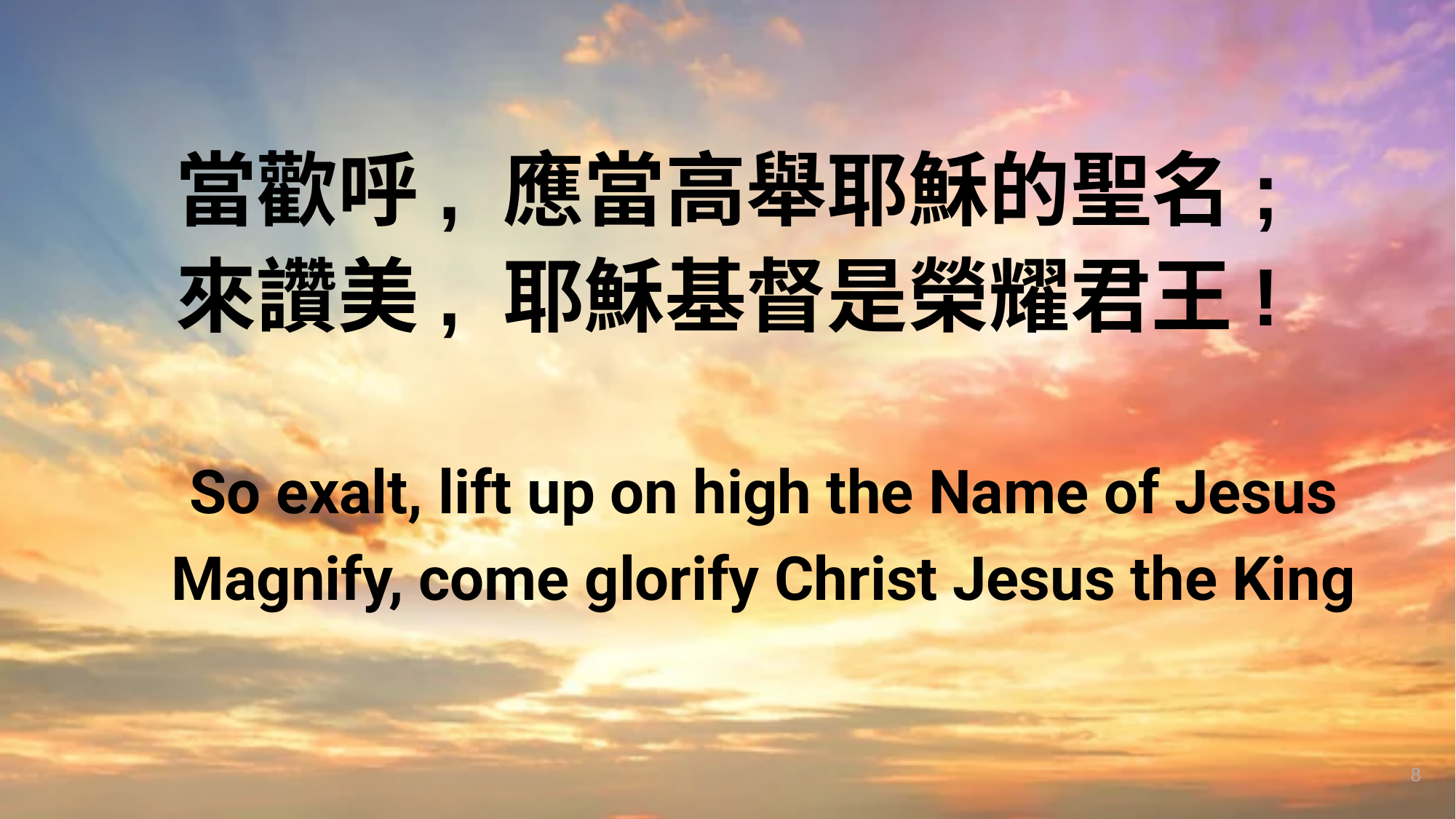

當歡呼, 應當高舉耶穌的聖名;
來讚美, 耶穌基督是榮耀君王!
So exalt, lift up on high the Name of Jesus
Magnify, come glorify Christ Jesus the King
8